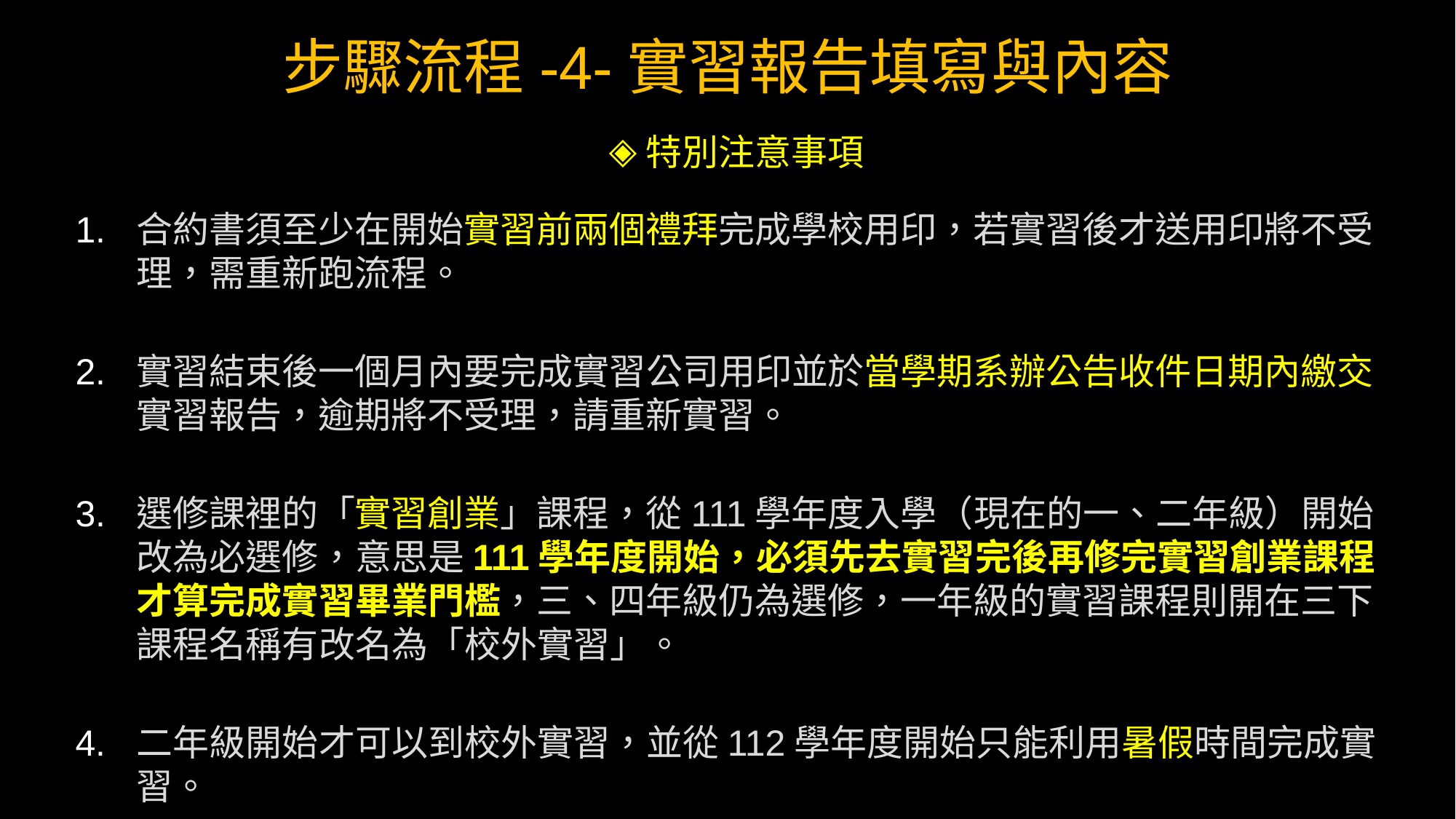

步驟流程-4-實習報告填寫與內容
特別注意事項
合約書須至少在開始實習前兩個禮拜完成學校用印，若實習後才送用印將不受理，需重新跑流程。

實習結束後一個月內要完成實習公司用印並於當學期系辦公告收件日期內繳交實習報告，逾期將不受理，請重新實習。

選修課裡的「實習創業」課程，從111學年度入學（現在的一、二年級）開始改為必選修，意思是111學年度開始，必須先去實習完後再修完實習創業課程才算完成實習畢業門檻，三、四年級仍為選修，一年級的實習課程則開在三下課程名稱有改名為「校外實習」。

二年級開始才可以到校外實習，並從112學年度開始只能利用暑假時間完成實習。